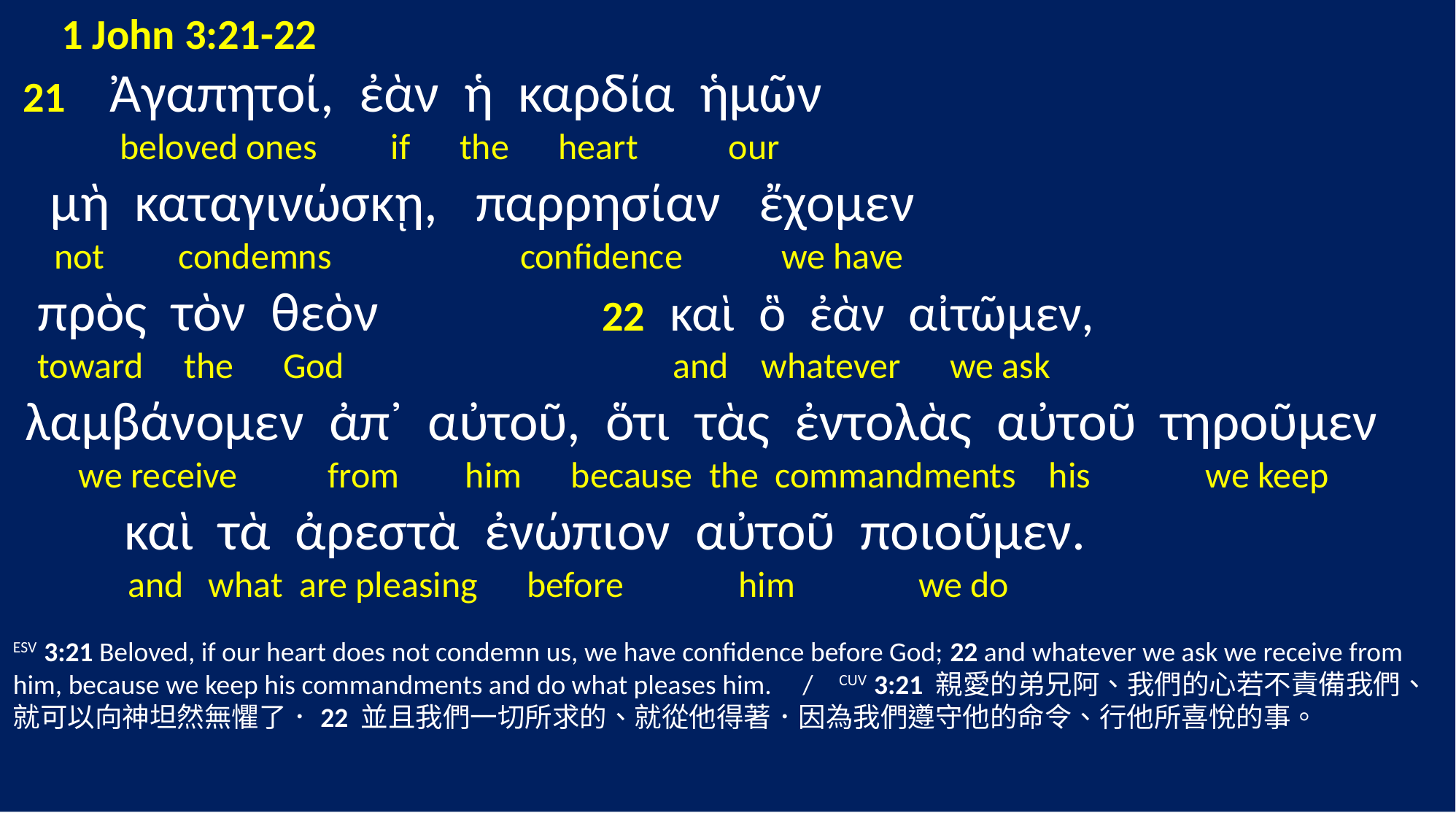

1 John 3:21-22
 21    Ἀγαπητοί,  ἐὰν  ἡ  καρδία  ἡμῶν
             beloved ones         if      the      heart           our
   μὴ  καταγινώσκῃ,   παρρησίαν   ἔχομεν
     not         condemns                       confidence            we have
  πρὸς  τὸν  θεὸν                  22  καὶ  ὃ  ἐὰν  αἰτῶμεν,
   toward     the      God                                        and    whatever      we ask
 λαμβάνομεν  ἀπ᾽  αὐτοῦ,  ὅτι  τὰς  ἐντολὰς  αὐτοῦ  τηροῦμεν
        we receive           from        him      because  the  commandments    his              we keep
         καὶ  τὰ  ἀρεστὰ  ἐνώπιον  αὐτοῦ  ποιοῦμεν.
              and   what  are pleasing      before              him               we do

ESV  3:21 Beloved, if our heart does not condemn us, we have confidence before God; 22 and whatever we ask we receive from him, because we keep his commandments and do what pleases him.     /    CUV  3:21 親愛的弟兄阿、我們的心若不責備我們、就可以向神坦然無懼了．22 並且我們一切所求的、就從他得著．因為我們遵守他的命令、行他所喜悅的事。